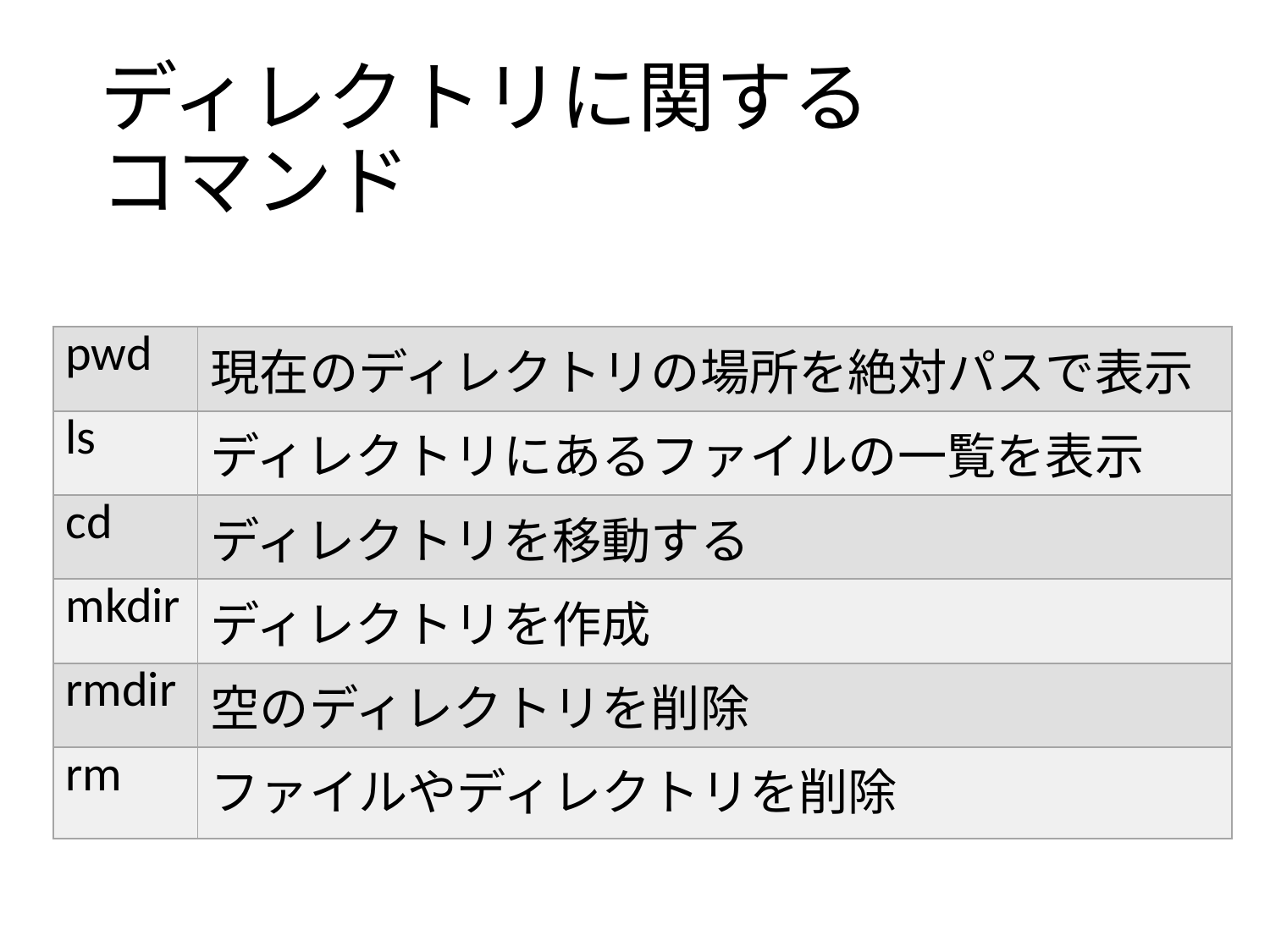

# ディレクトリに関する コマンド
| pwd | 現在のディレクトリの場所を絶対パスで表示 |
| --- | --- |
| ls | ディレクトリにあるファイルの一覧を表示 |
| cd | ディレクトリを移動する |
| mkdir | ディレクトリを作成 |
| rmdir | 空のディレクトリを削除 |
| rm | ファイルやディレクトリを削除 |